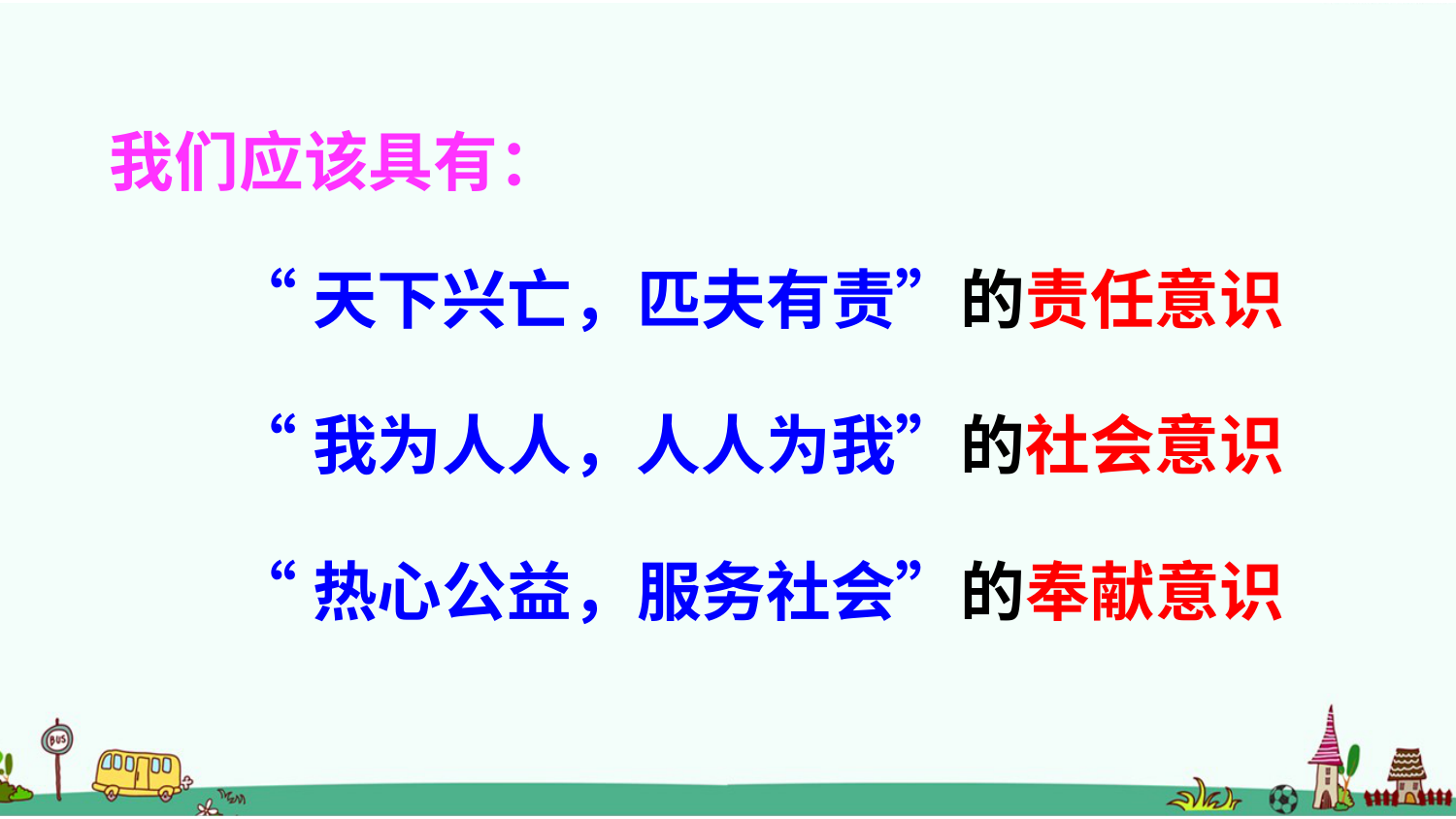

我们应该具有：
“天下兴亡，匹夫有责”的责任意识
“我为人人，人人为我”的社会意识
“热心公益，服务社会”的奉献意识